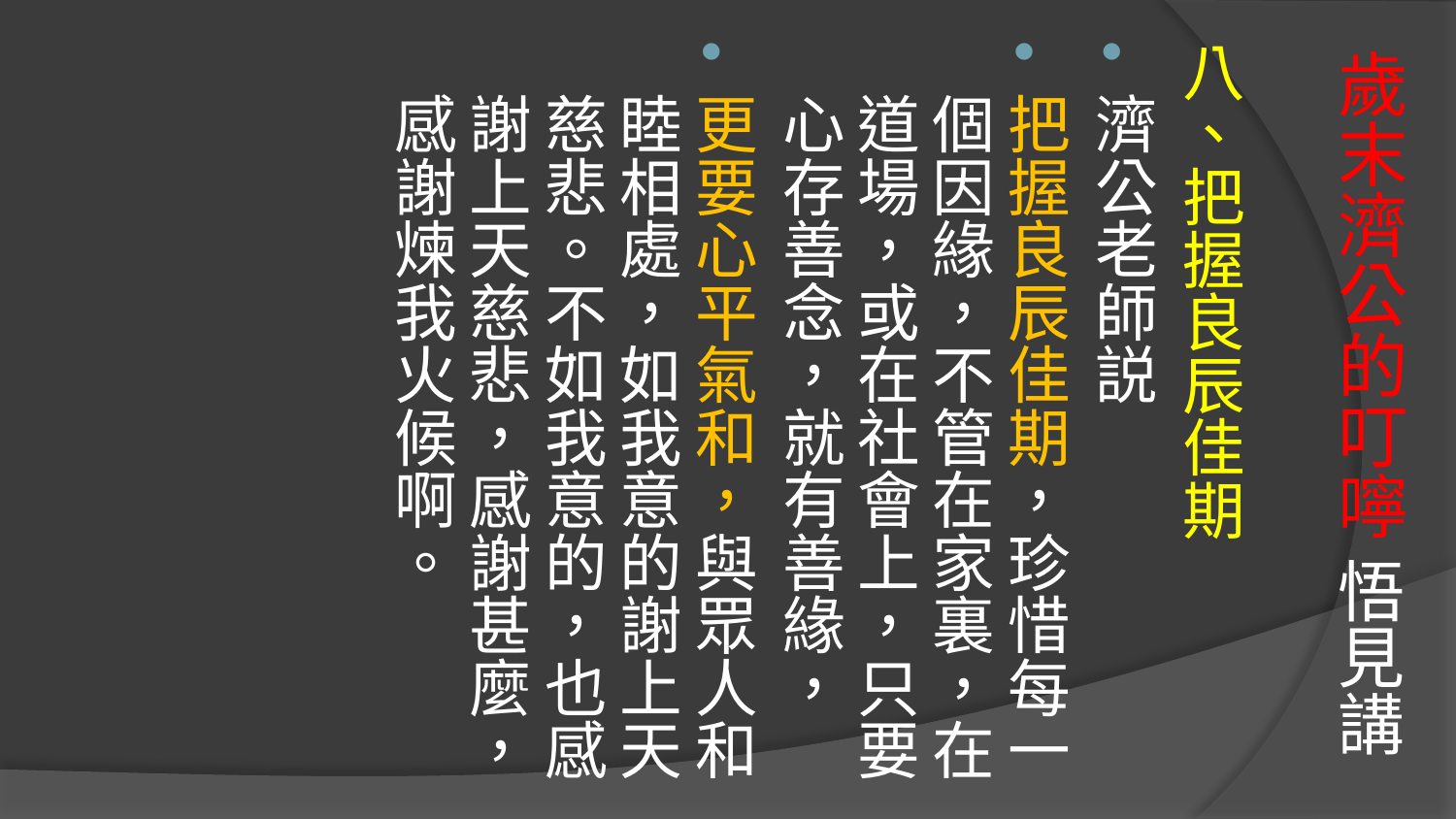

# 歲末濟公的叮嚀 悟見講
八、把握良辰佳期
濟公老師説
把握良辰佳期，珍惜每一個因緣，不管在家裏，在道場，或在社會上，只要心存善念，就有善緣，
更要心平氣和，與眾人和睦相處，如我意的謝上天慈悲。不如我意的，也感謝上天慈悲，感謝甚麼，感謝煉我火候啊。